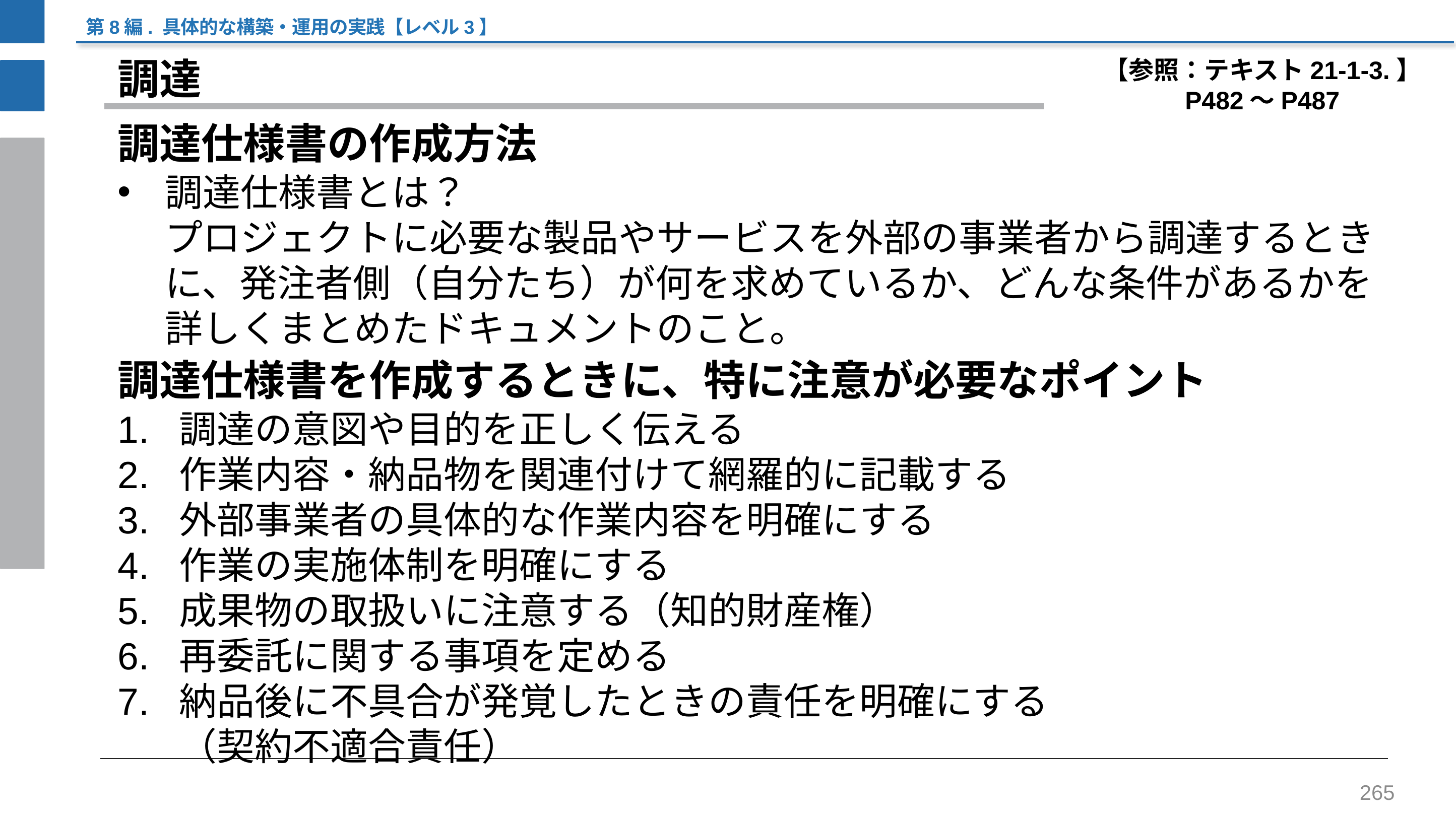

第8編. 具体的な構築・運用の実践【レベル3】
【参照：テキスト21-1-3.】
P482～P487
調達
調達仕様書の作成方法
調達仕様書とは？
プロジェクトに必要な製品やサービスを外部の事業者から調達するときに、発注者側（自分たち）が何を求めているか、どんな条件があるかを詳しくまとめたドキュメントのこと。
調達仕様書を作成するときに、特に注意が必要なポイント
調達の意図や目的を正しく伝える
作業内容・納品物を関連付けて網羅的に記載する
外部事業者の具体的な作業内容を明確にする
作業の実施体制を明確にする
成果物の取扱いに注意する（知的財産権）
再委託に関する事項を定める
納品後に不具合が発覚したときの責任を明確にする
（契約不適合責任）
265